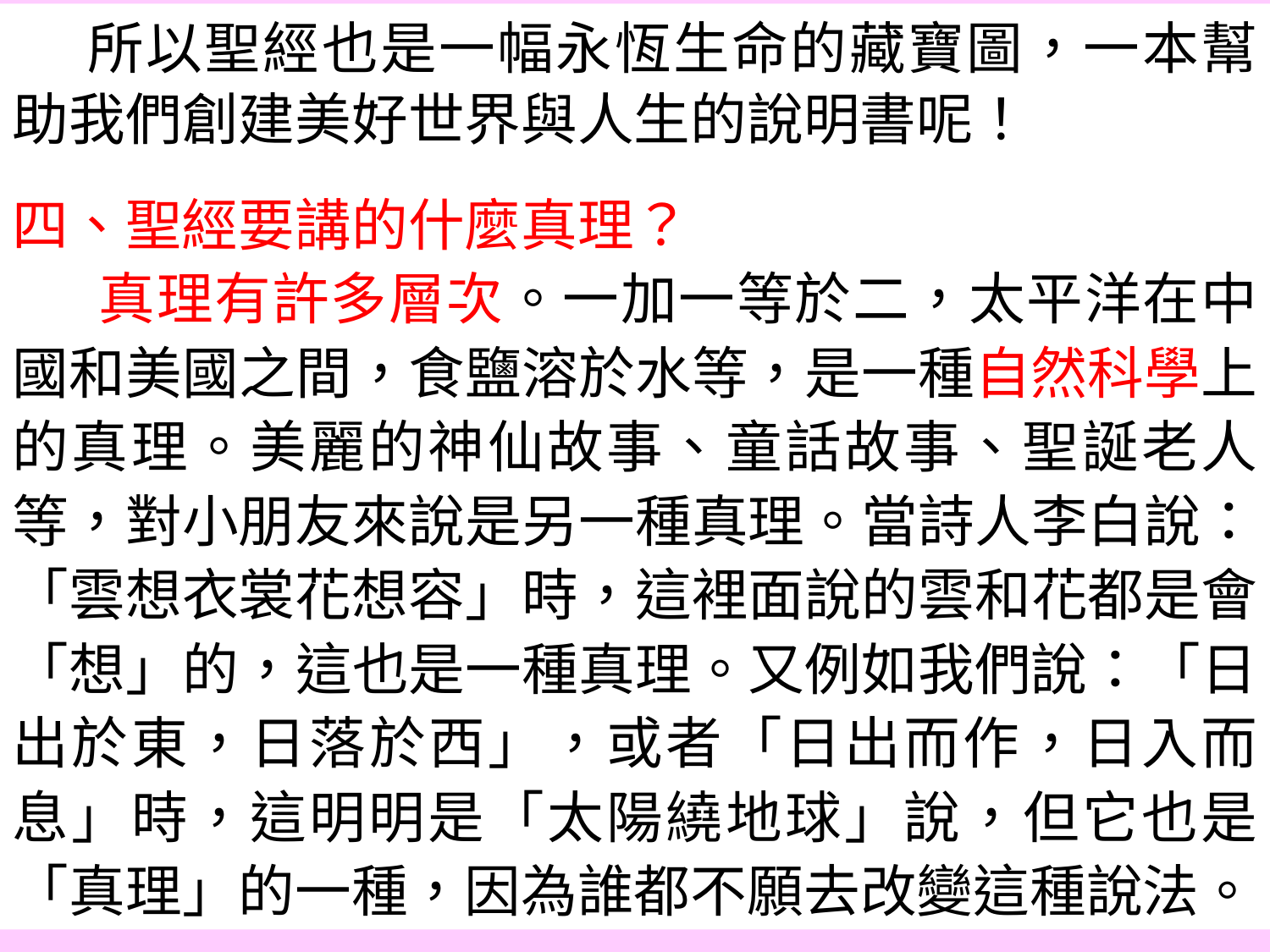

所以聖經也是一幅永恆生命的藏寶圖，一本幫助我們創建美好世界與人生的說明書呢！
四、聖經要講的什麼真理？
     真理有許多層次。一加一等於二，太平洋在中國和美國之間，食鹽溶於水等，是一種自然科學上的真理。美麗的神仙故事、童話故事、聖誕老人等，對小朋友來說是另一種真理。當詩人李白說：「雲想衣裳花想容」時，這裡面說的雲和花都是會「想」的，這也是一種真理。又例如我們說：「日出於東，日落於西」，或者「日出而作，日入而息」時，這明明是「太陽繞地球」說，但它也是「真理」的一種，因為誰都不願去改變這種說法。